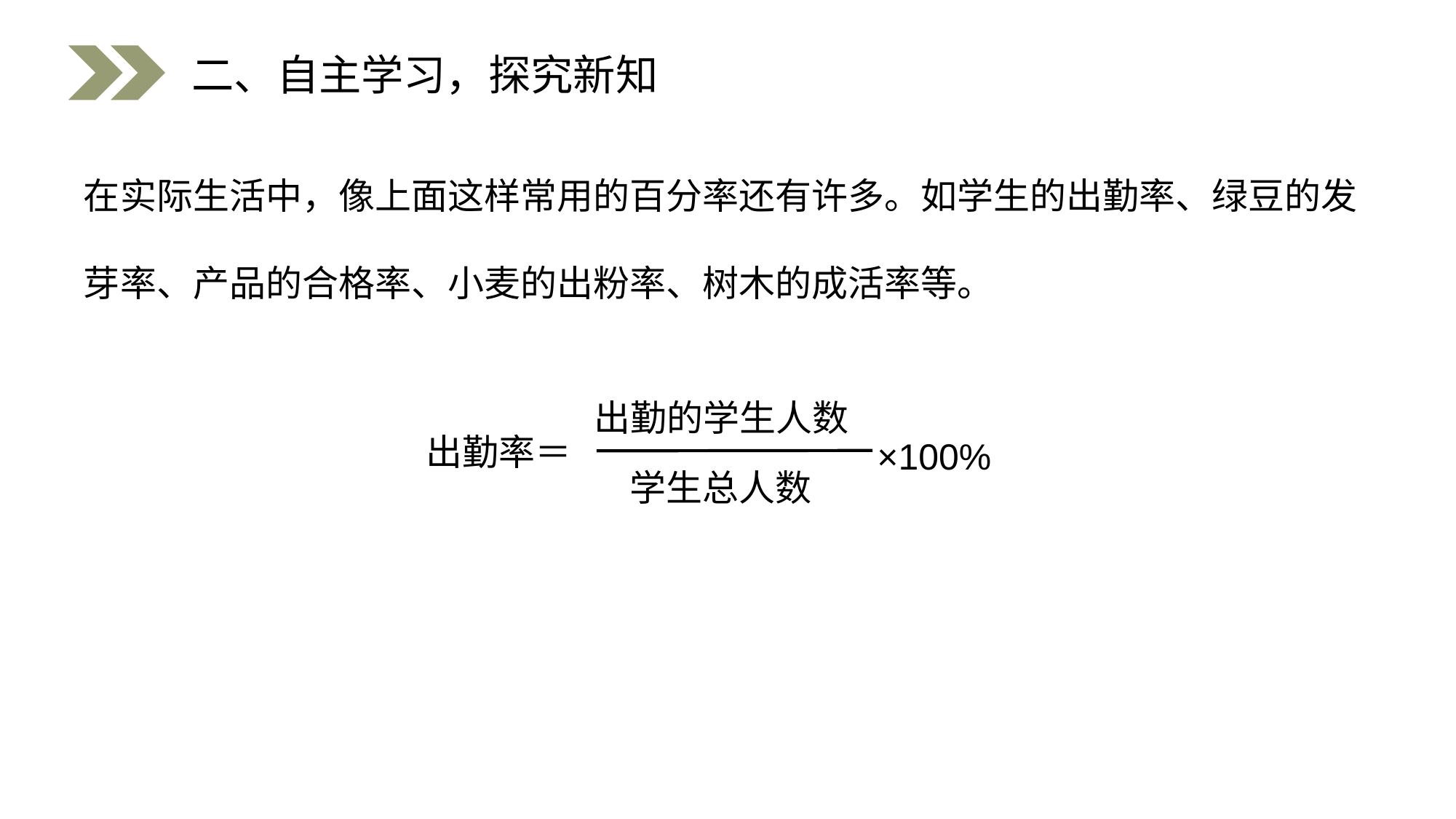

二、自主学习，探究新知
在实际生活中，像上面这样常用的百分率还有许多。如学生的出勤率、绿豆的发芽率、产品的合格率、小麦的出粉率、树木的成活率等。
出勤的学生人数
出勤率＝
×100%
学生总人数